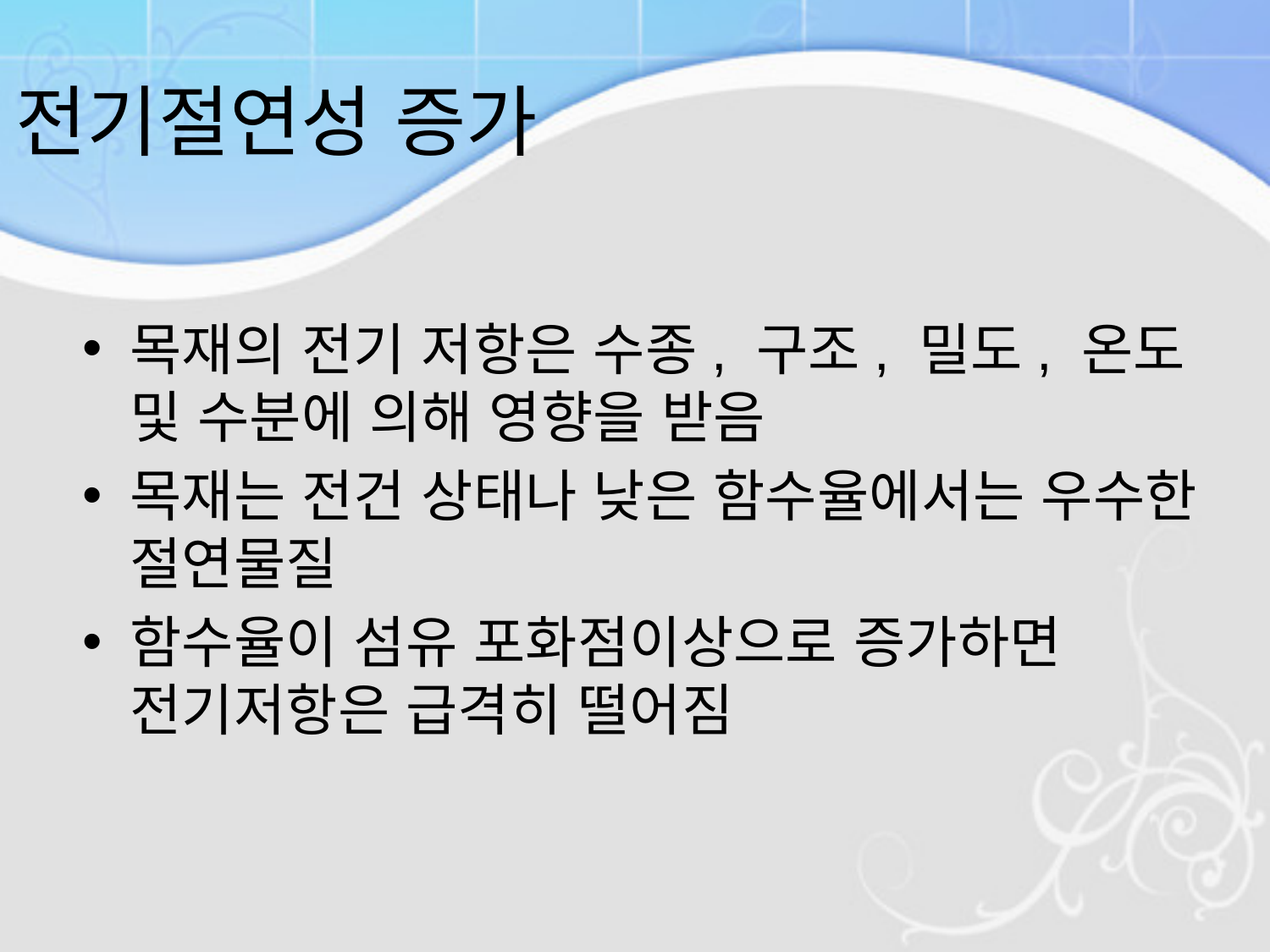

전기절연성 증가
목재의 전기 저항은 수종, 구조, 밀도, 온도 및 수분에 의해 영향을 받음
목재는 전건 상태나 낮은 함수율에서는 우수한 절연물질
함수율이 섬유 포화점이상으로 증가하면 전기저항은 급격히 떨어짐